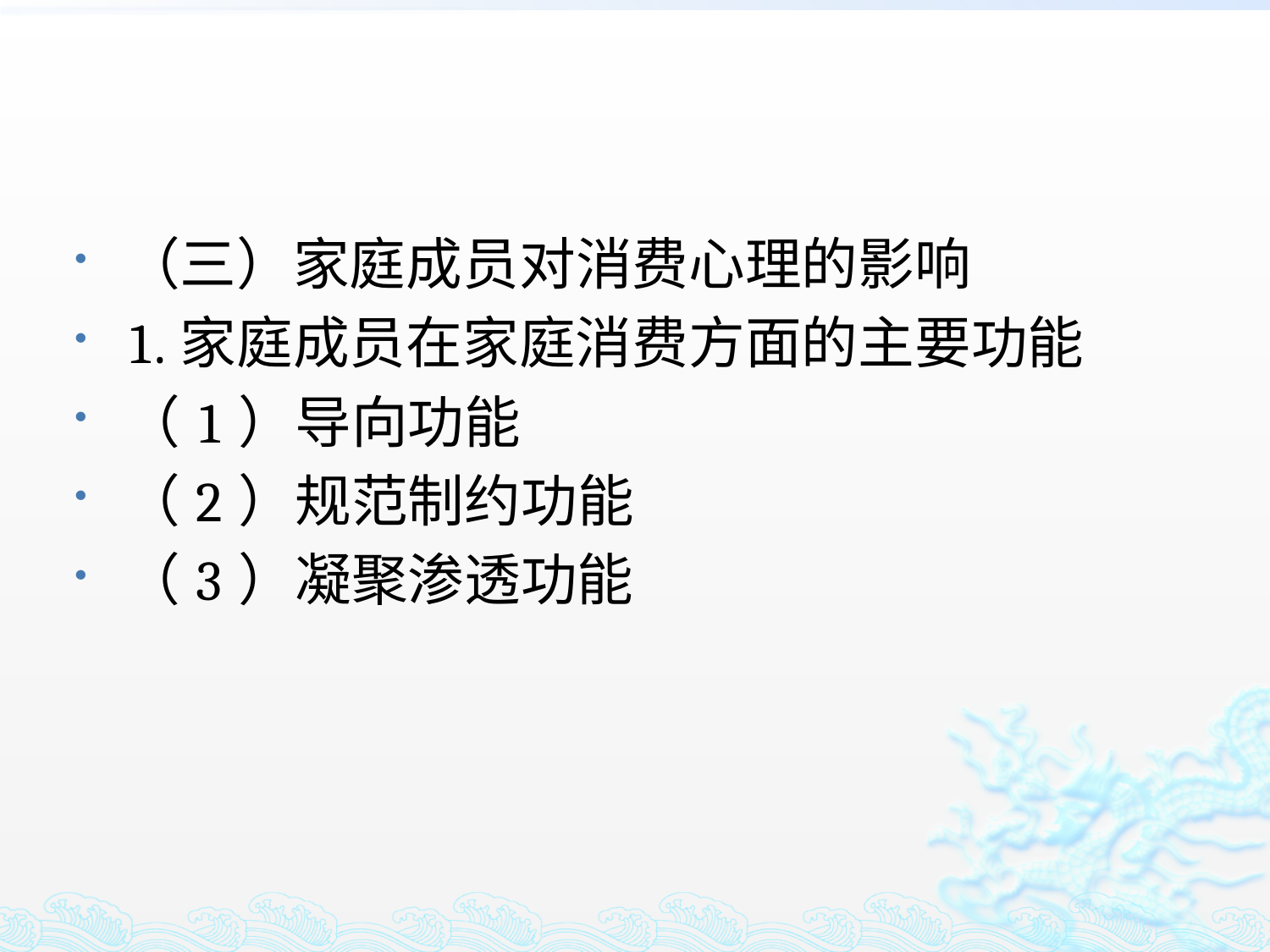

#
（三）家庭成员对消费心理的影响
1.家庭成员在家庭消费方面的主要功能
（1）导向功能
（2）规范制约功能
（3）凝聚渗透功能